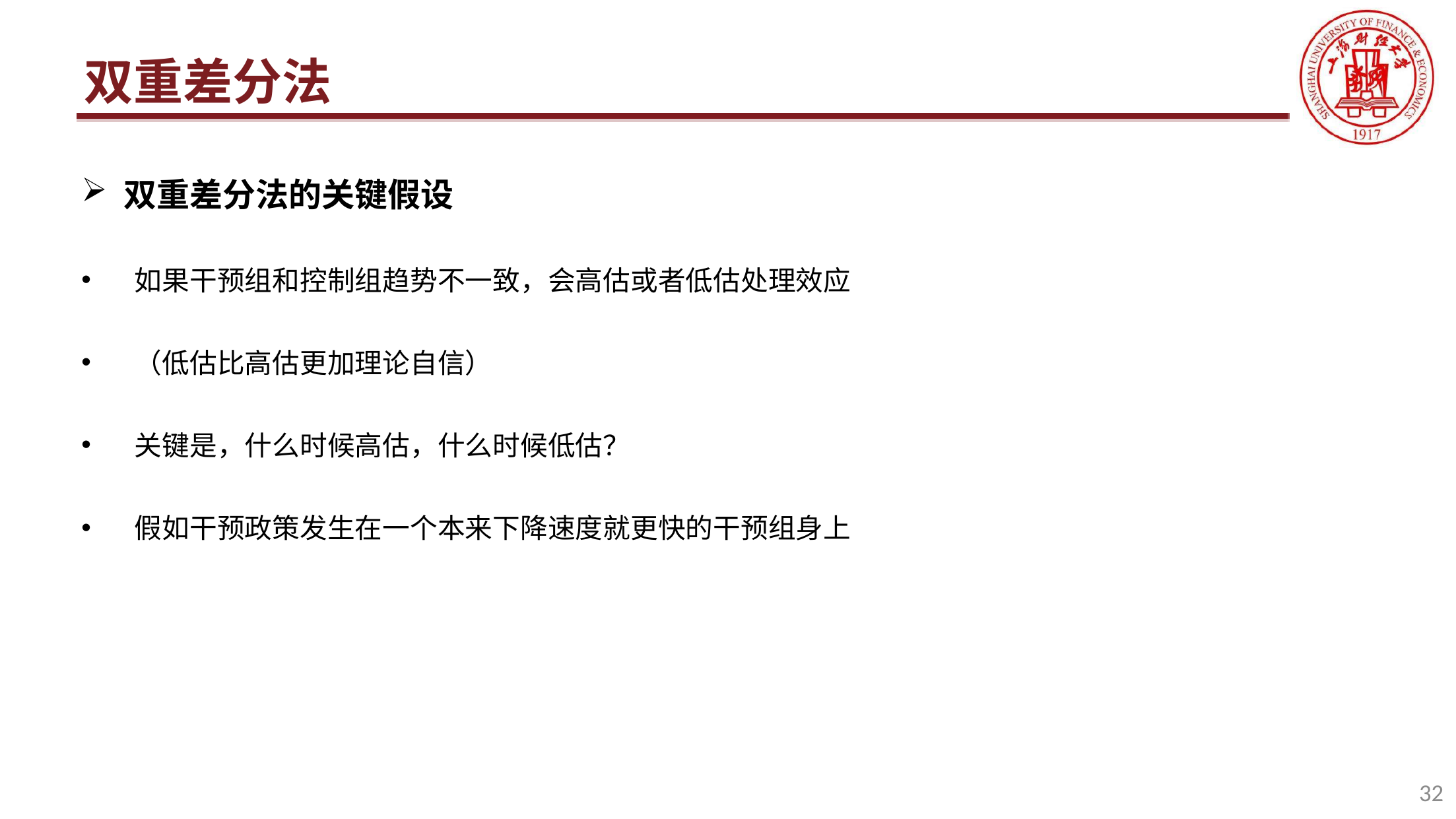

# 双重差分法
双重差分法的关键假设

如果干预组和控制组趋势不一致，会高估或者低估处理效应

（低估比高估更加理论自信）

关键是，什么时候高估，什么时候低估？

假如干预政策发生在一个本来下降速度就更快的干预组身上
32